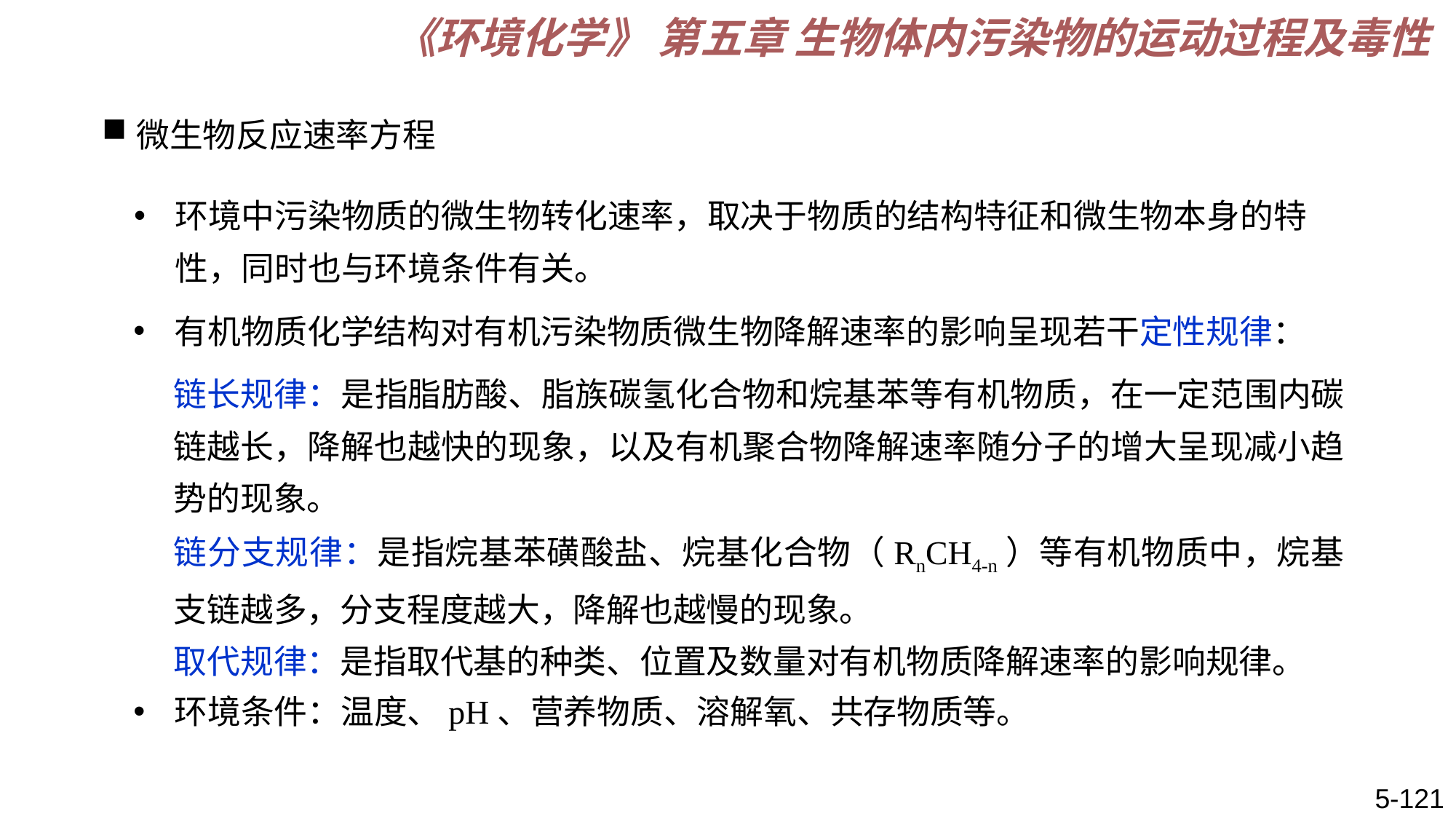

《环境化学》 第五章 生物体内污染物的运动过程及毒性
微生物反应速率方程
环境中污染物质的微生物转化速率，取决于物质的结构特征和微生物本身的特性，同时也与环境条件有关。
有机物质化学结构对有机污染物质微生物降解速率的影响呈现若干定性规律：
链长规律：是指脂肪酸、脂族碳氢化合物和烷基苯等有机物质，在一定范围内碳链越长，降解也越快的现象，以及有机聚合物降解速率随分子的增大呈现减小趋势的现象。
链分支规律：是指烷基苯磺酸盐、烷基化合物（RnCH4-n）等有机物质中，烷基支链越多，分支程度越大，降解也越慢的现象。
取代规律：是指取代基的种类、位置及数量对有机物质降解速率的影响规律。
环境条件：温度、pH、营养物质、溶解氧、共存物质等。
5-121